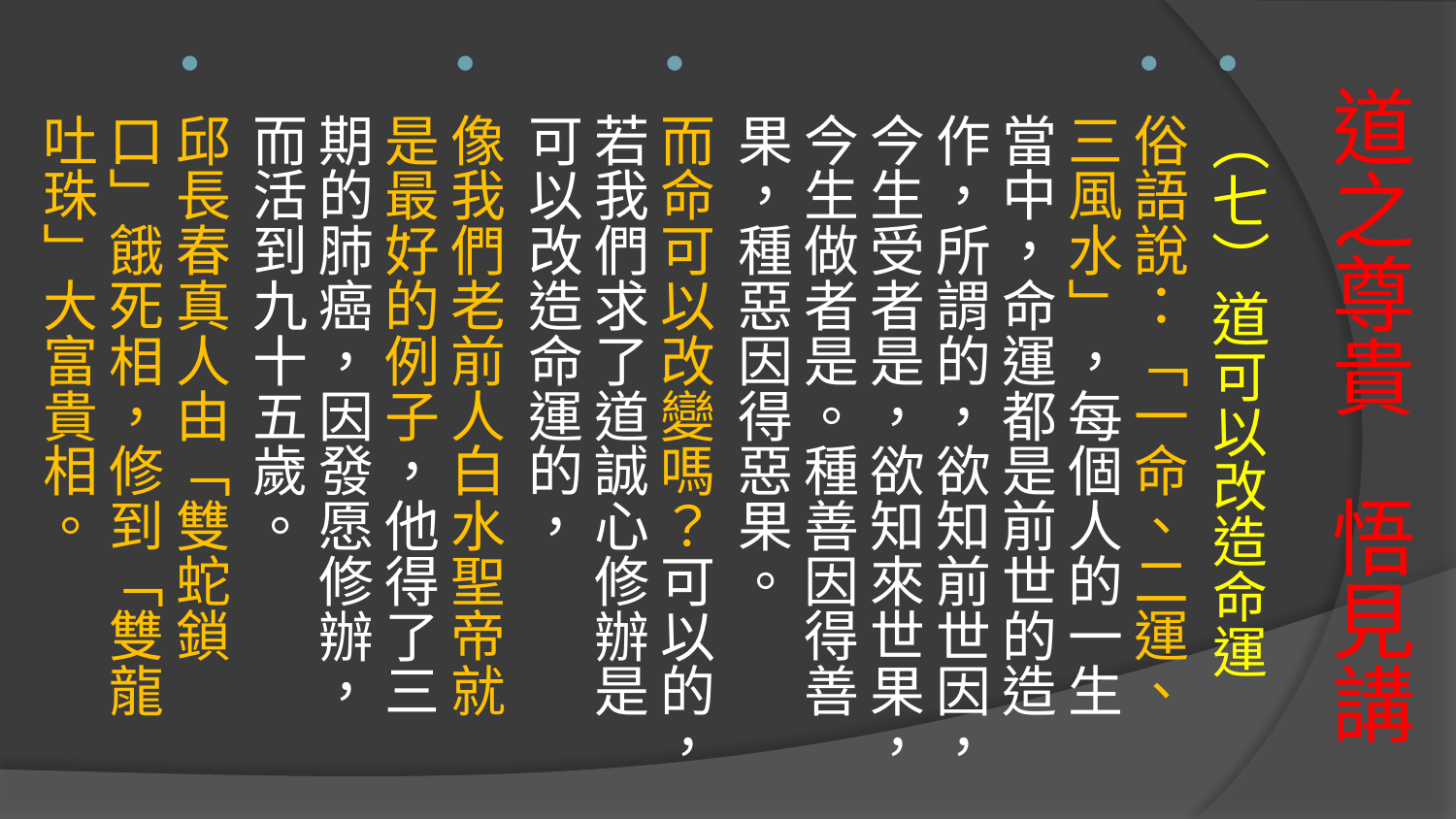

（七）道可以改造命運
俗語說：「一命、二運、三風水」，每個人的一生當中，命運都是前世的造作，所謂的，欲知前世因，今生受者是，欲知來世果，今生做者是。種善因得善果，種惡因得惡果。
而命可以改變嗎？可以的，若我們求了道誠心修辦是可以改造命運的，
像我們老前人白水聖帝就是最好的例子，他得了三期的肺癌，因發愿修辦，而活到九十五歲。
邱長春真人由「雙蛇鎖口」餓死相，修到「雙龍吐珠」大富貴相。
# 道之尊貴    悟見講